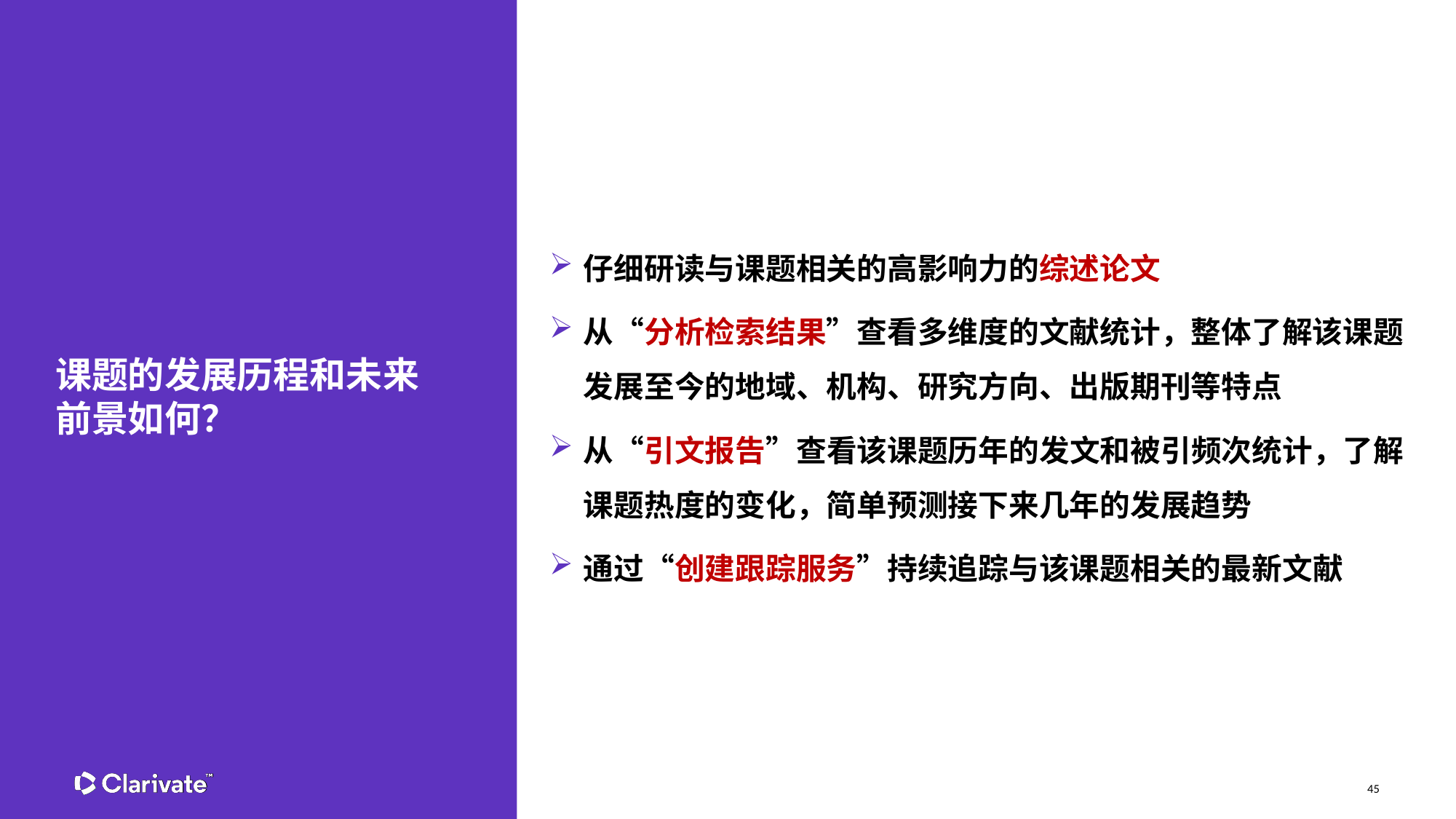

仔细研读与课题相关的高影响力的综述论文
从“分析检索结果”查看多维度的文献统计，整体了解该课题发展至今的地域、机构、研究方向、出版期刊等特点
从“引文报告”查看该课题历年的发文和被引频次统计，了解课题热度的变化，简单预测接下来几年的发展趋势
通过“创建跟踪服务”持续追踪与该课题相关的最新文献
课题的发展历程和未来前景如何？
45